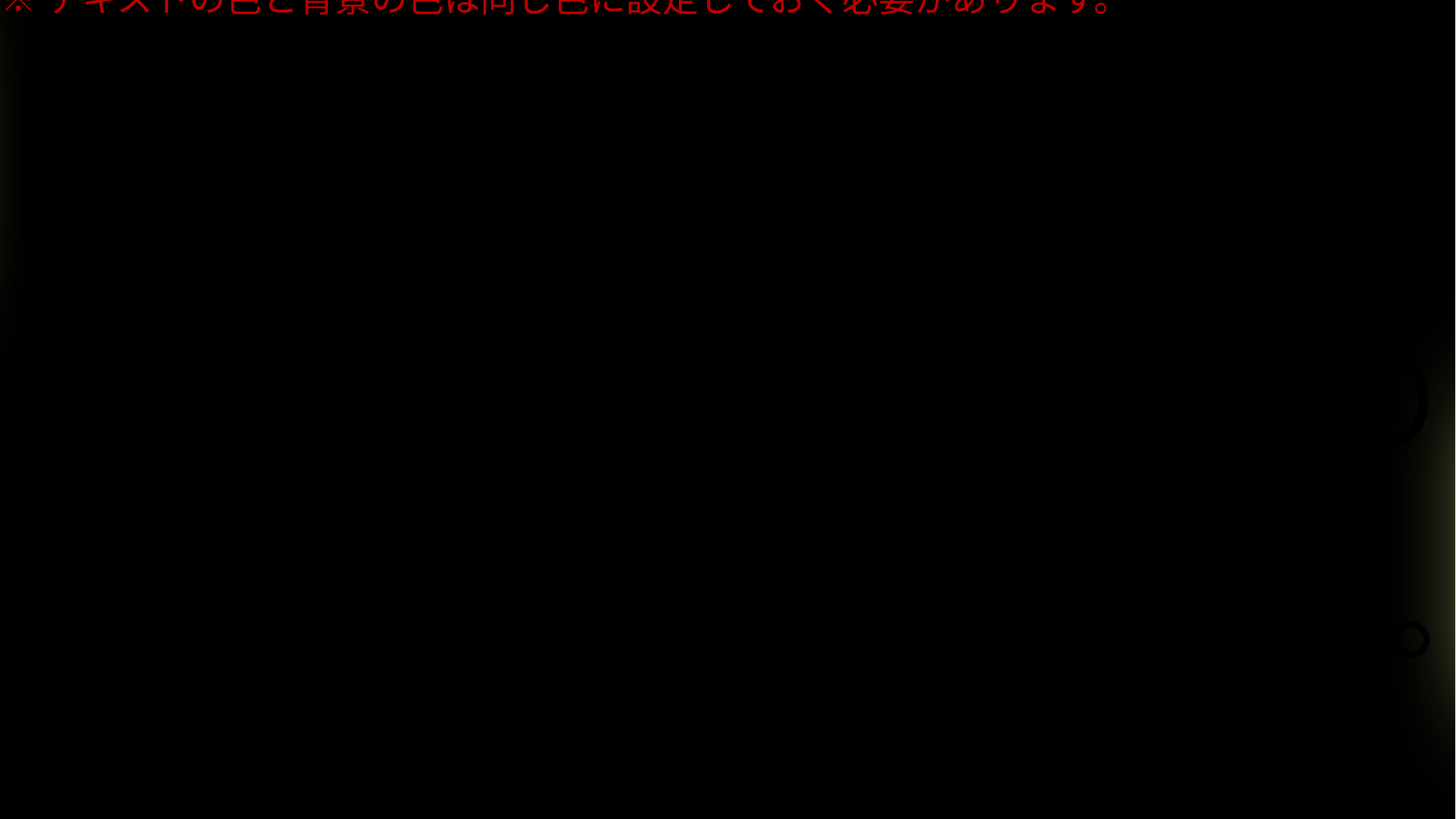

▼テキストボックスに任意のテキストを入力すればサーチライトで照らされるようにでてきます。
※テキストの色と背景の色は同じ色に設定しておく必要があります。

これはサンプルです。

素材は説明欄のＵＲＬより

無料ダウンロードできます。